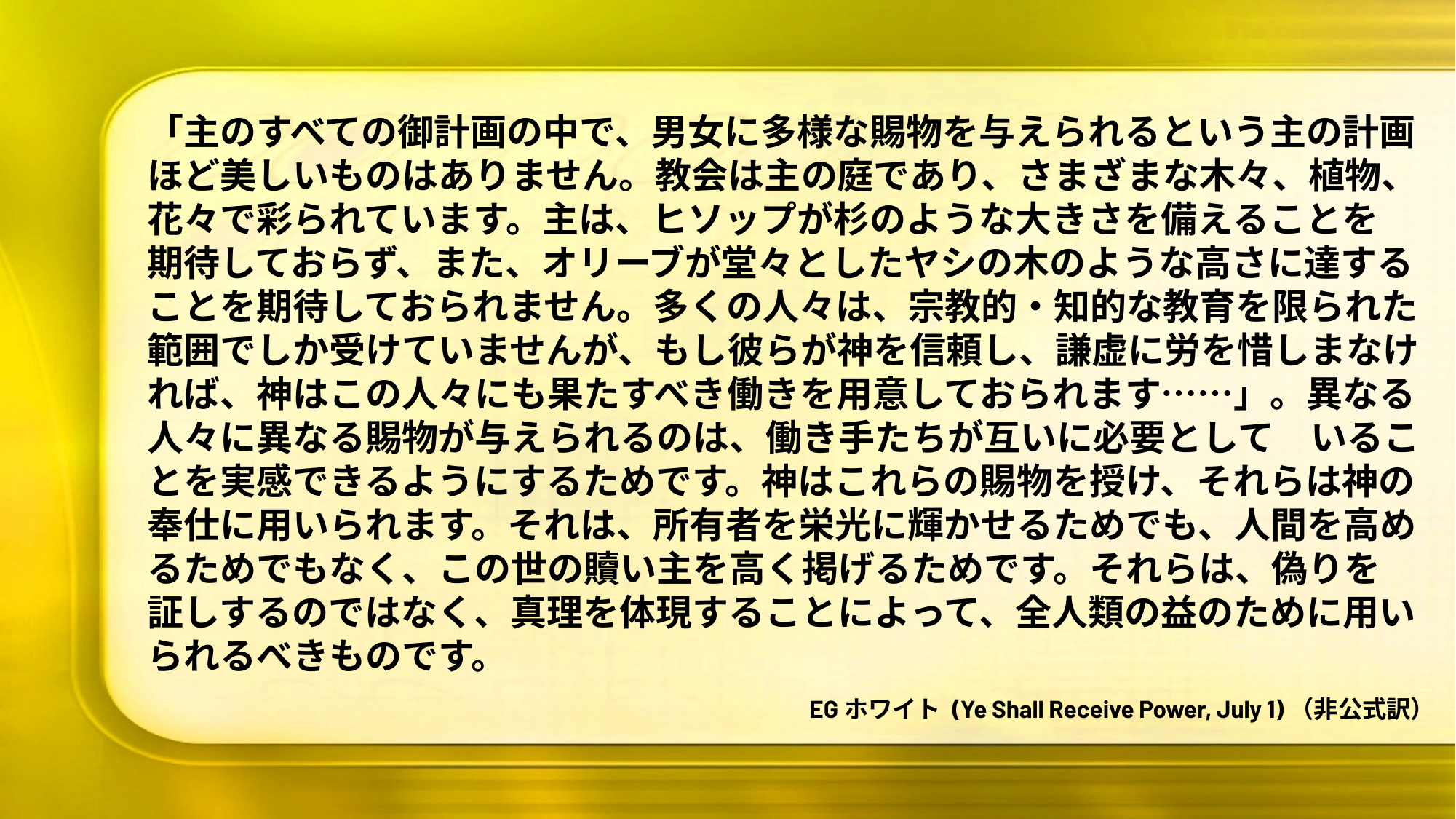

「主のすべての御計画の中で、男女に多様な賜物を与えられるという主の計画ほど美しいものはありません。教会は主の庭であり、さまざまな木々、植物、花々で彩られています。主は、ヒソップが杉のような大きさを備えることを　期待しておらず、また、オリーブが堂々としたヤシの木のような高さに達することを期待しておられません。多くの人々は、宗教的・知的な教育を限られた範囲でしか受けていませんが、もし彼らが神を信頼し、謙虚に労を惜しまなければ、神はこの人々にも果たすべき働きを用意しておられます……」。異なる人々に異なる賜物が与えられるのは、働き手たちが互いに必要として　いることを実感できるようにするためです。神はこれらの賜物を授け、それらは神の奉仕に用いられます。それは、所有者を栄光に輝かせるためでも、人間を高めるためでもなく、この世の贖い主を高く掲げるためです。それらは、偽りを　証しするのではなく、真理を体現することによって、全人類の益のために用いられるべきものです。
EGホワイト (Ye Shall Receive Power, July 1)（非公式訳）